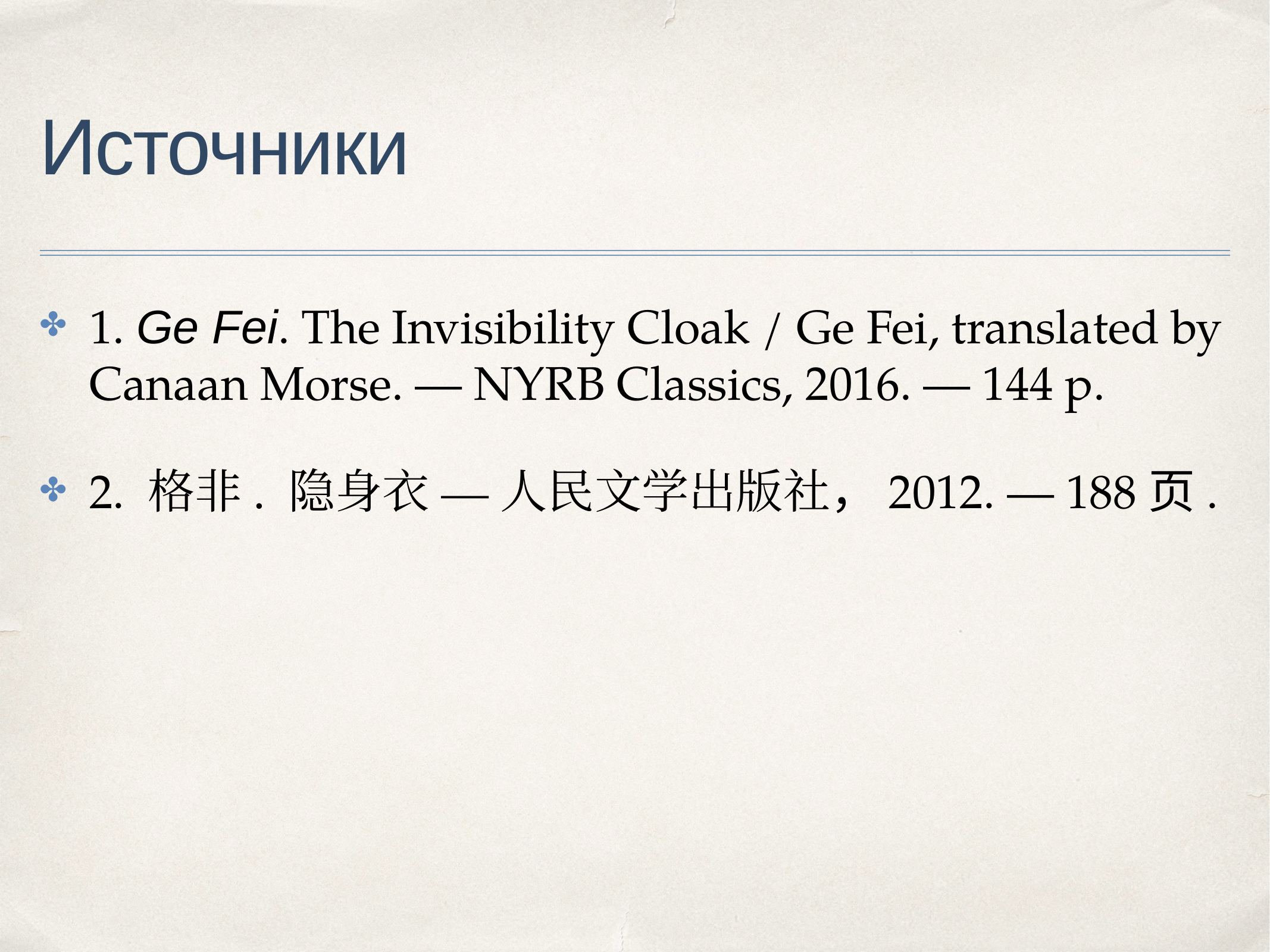

# Источники
1. Ge Fei. The Invisibility Cloak / Ge Fei, translated by Canaan Morse. — NYRB Classics, 2016. — 144 p.
2. 格非. 隐身衣 — 人民文学出版社，2012. — 188页.